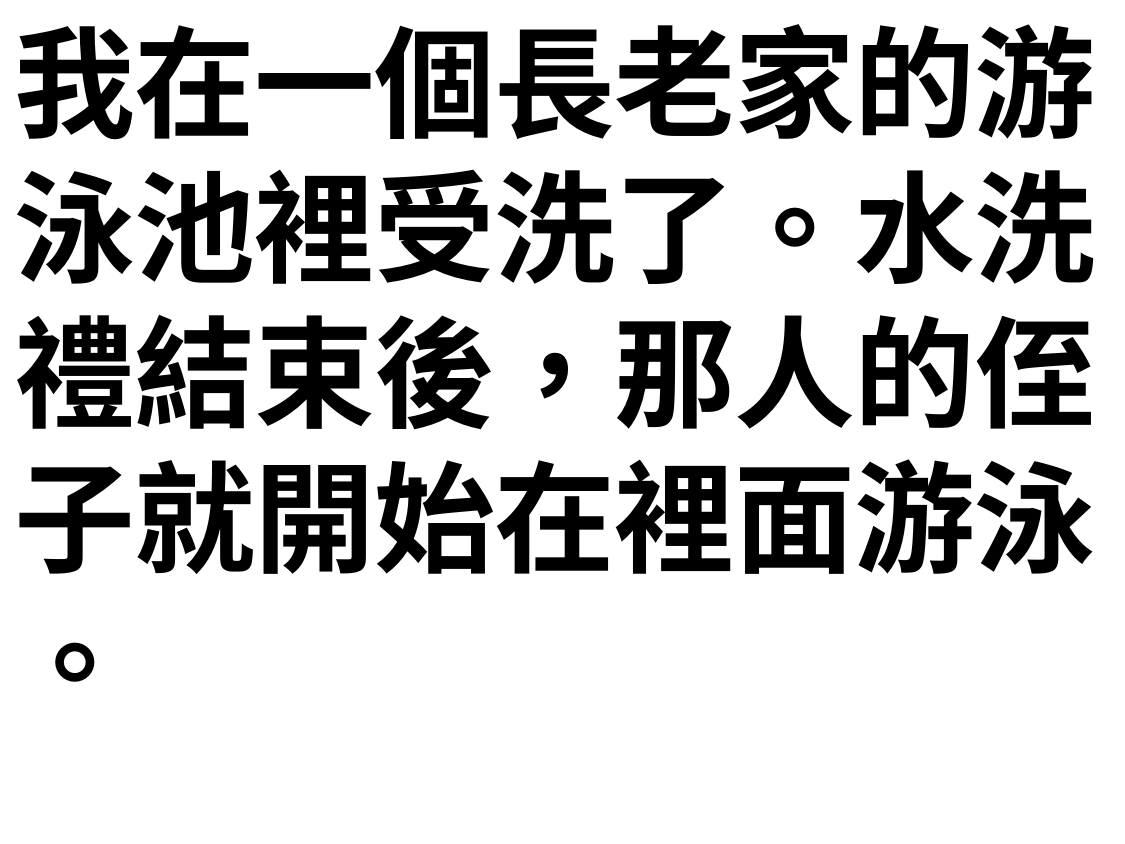

我在一個長老家的游泳池裡受洗了。水洗禮結束後，那人的侄子就開始在裡面游泳
。